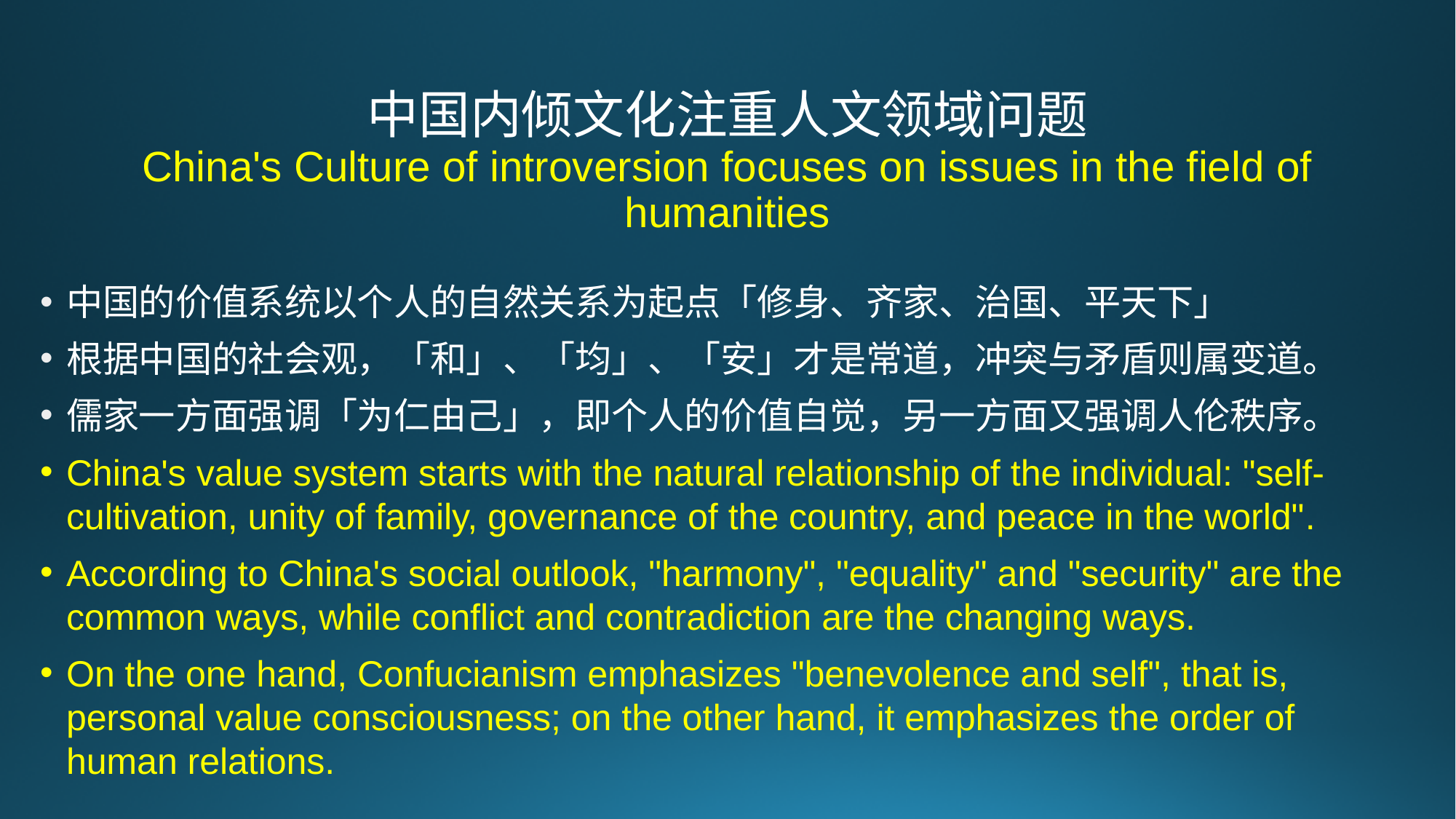

# 中国内倾文化注重人文领域问题 China's Culture of introversion focuses on issues in the field of humanities
中国的价值系统以个人的自然关系为起点「修身、齐家、治国、平天下」
根据中国的社会观，「和」、「均」、「安」才是常道，冲突与矛盾则属变道。
儒家一方面强调「为仁由己」，即个人的价值自觉，另一方面又强调人伦秩序。
China's value system starts with the natural relationship of the individual: "self-cultivation, unity of family, governance of the country, and peace in the world".
According to China's social outlook, "harmony", "equality" and "security" are the common ways, while conflict and contradiction are the changing ways.
On the one hand, Confucianism emphasizes "benevolence and self", that is, personal value consciousness; on the other hand, it emphasizes the order of human relations.